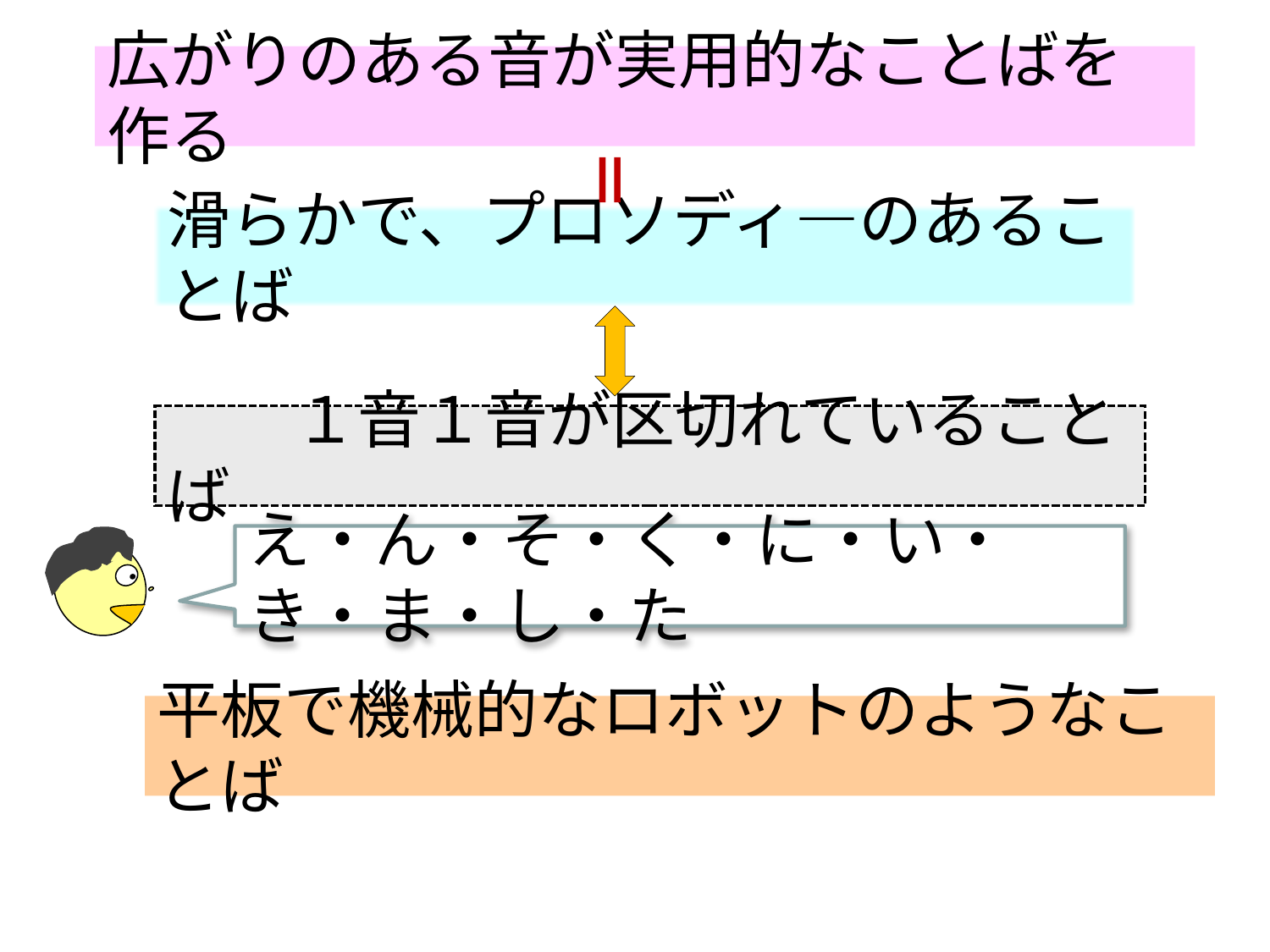

広がりのある音が実用的なことばを作る
＝
滑らかで、プロソディ―のあることば

　　１音１音が区切れていることば

え・ん・そ・く・に・い・き・ま・し・た
平板で機械的なロボットのようなことば